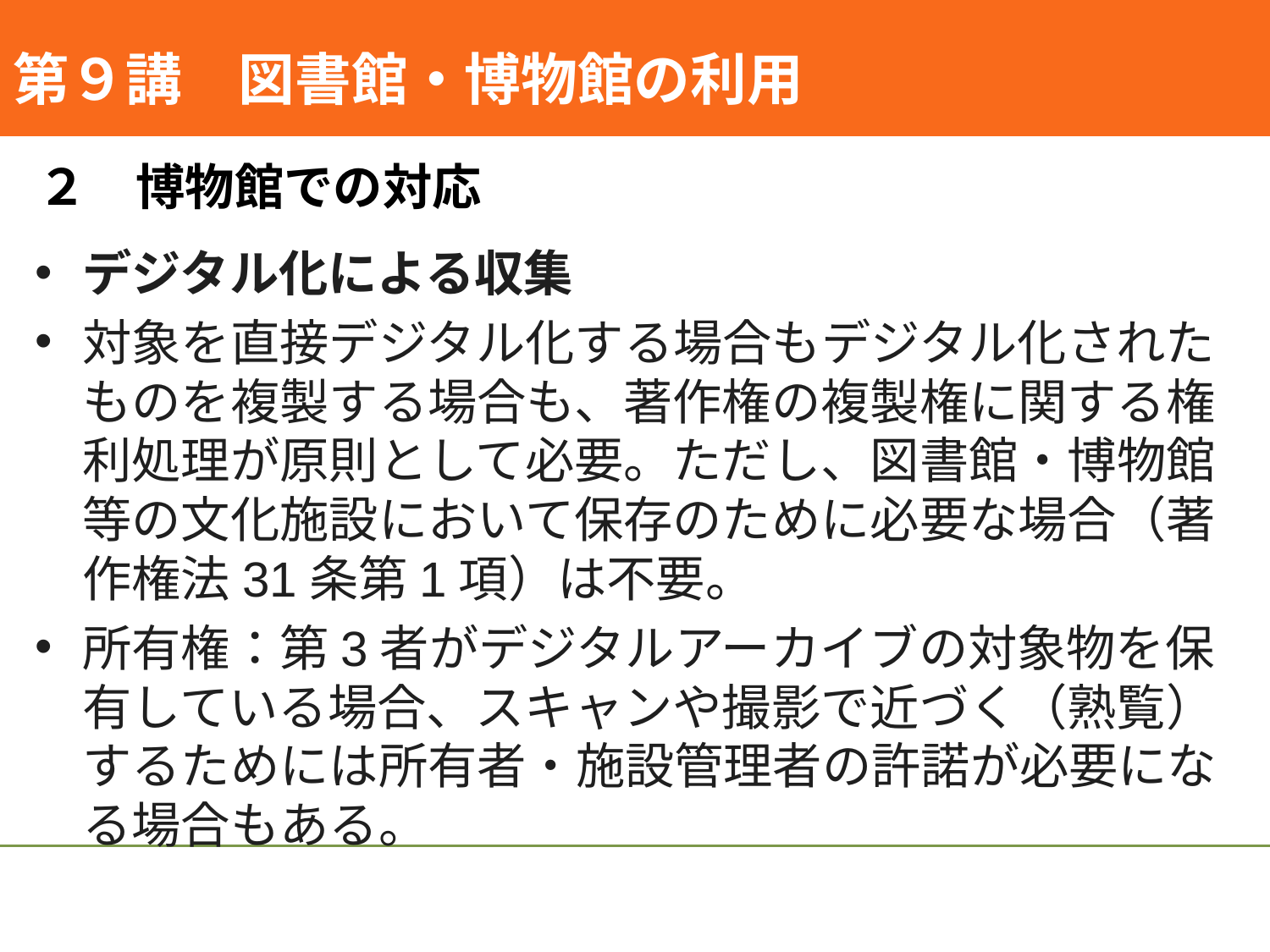

#
第９講　図書館・博物館の利用
２　博物館での対応
デジタル化による収集
対象を直接デジタル化する場合もデジタル化されたものを複製する場合も、著作権の複製権に関する権利処理が原則として必要。ただし、図書館・博物館等の文化施設において保存のために必要な場合（著作権法31条第1項）は不要。
所有権：第3者がデジタルアーカイブの対象物を保有している場合、スキャンや撮影で近づく（熟覧）するためには所有者・施設管理者の許諾が必要になる場合もある。